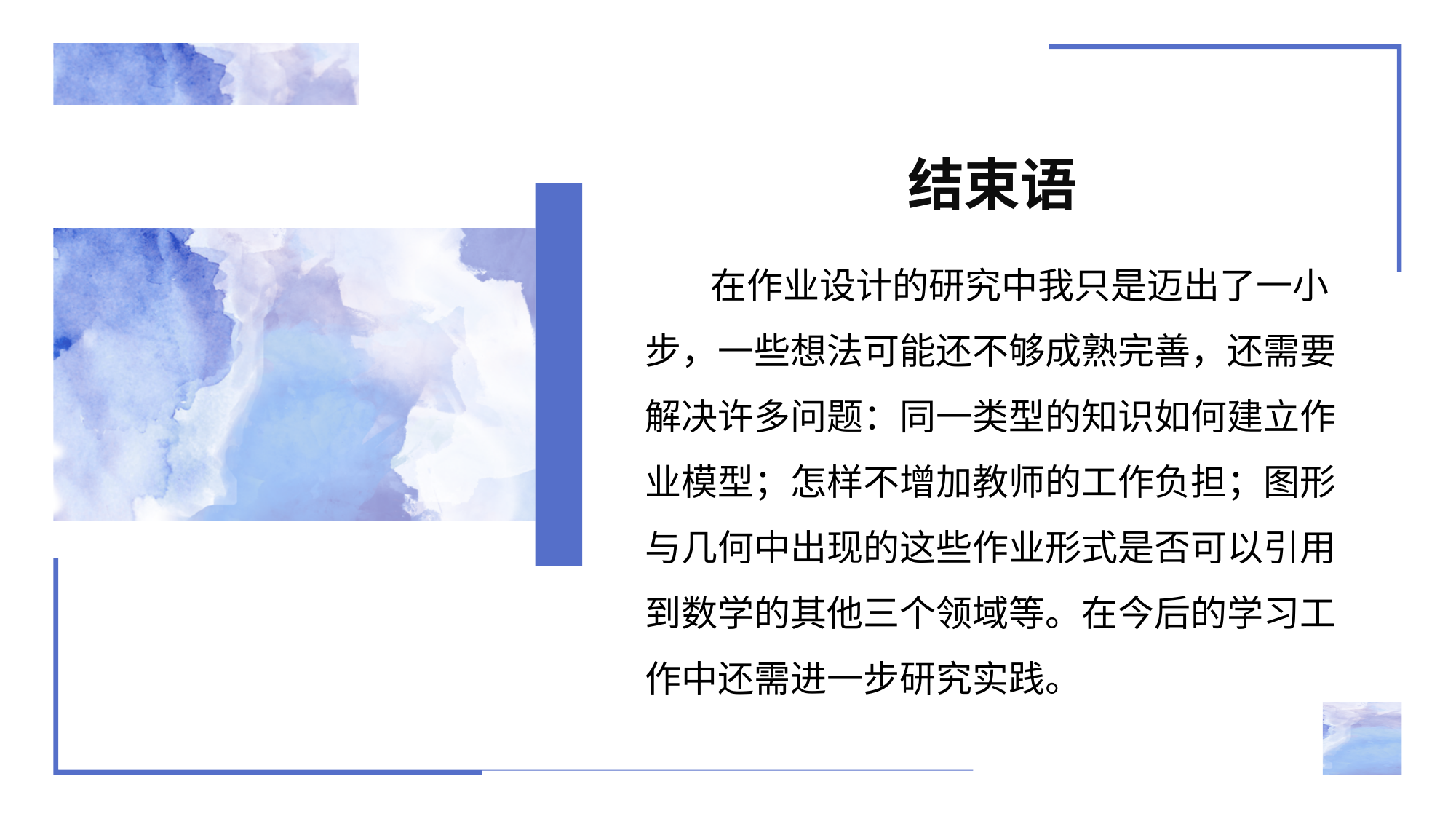

结束语

   在作业设计的研究中我只是迈出了一小步，一些想法可能还不够成熟完善，还需要解决许多问题：同一类型的知识如何建立作业模型；怎样不增加教师的工作负担；图形与几何中出现的这些作业形式是否可以引用到数学的其他三个领域等。在今后的学习工作中还需进一步研究实践。